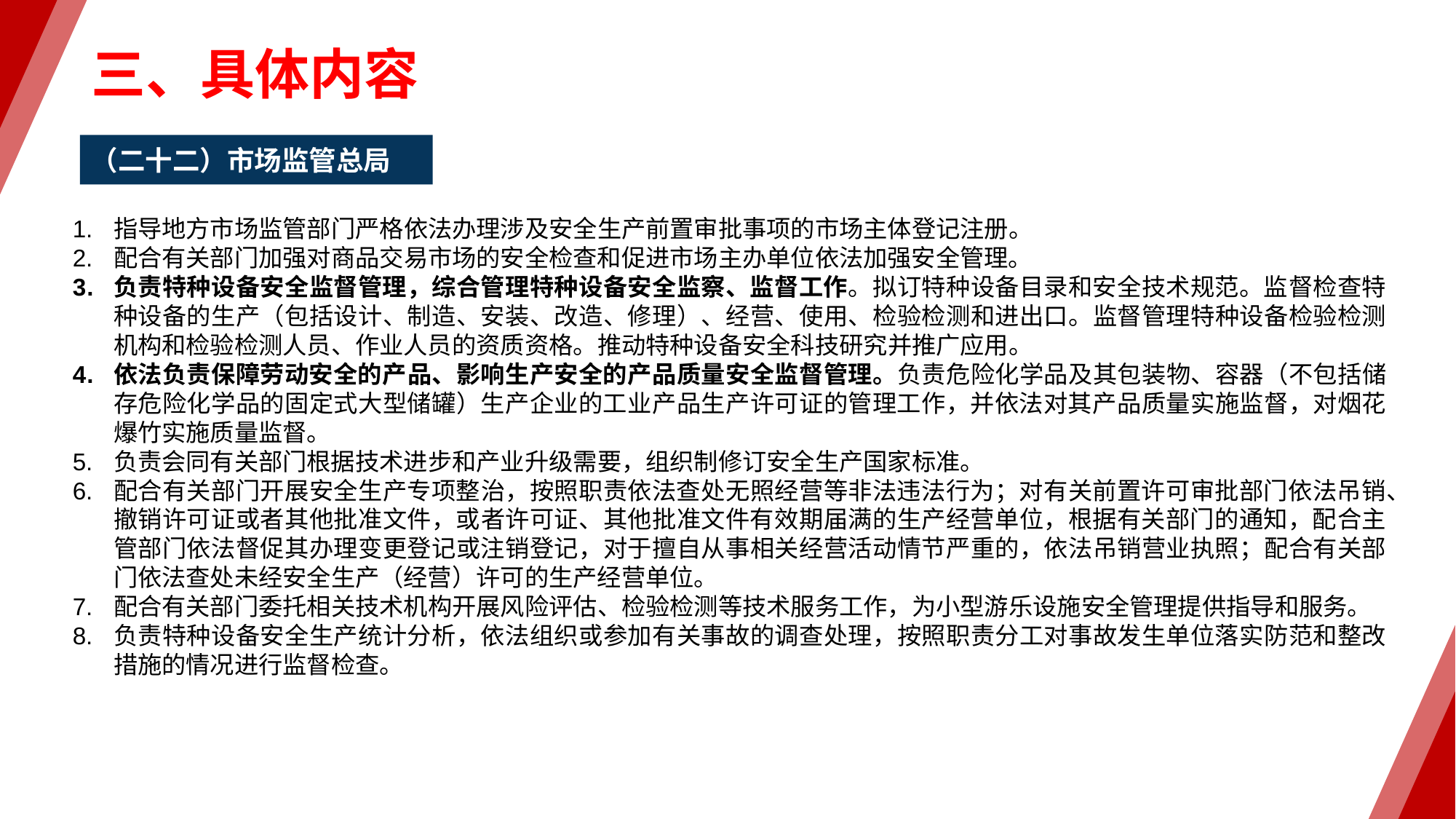

三、具体内容
（二十二）市场监管总局
指导地方市场监管部门严格依法办理涉及安全生产前置审批事项的市场主体登记注册。
配合有关部门加强对商品交易市场的安全检查和促进市场主办单位依法加强安全管理。
负责特种设备安全监督管理，综合管理特种设备安全监察、监督工作。拟订特种设备目录和安全技术规范。监督检查特种设备的生产（包括设计、制造、安装、改造、修理）、经营、使用、检验检测和进出口。监督管理特种设备检验检测机构和检验检测人员、作业人员的资质资格。推动特种设备安全科技研究并推广应用。
依法负责保障劳动安全的产品、影响生产安全的产品质量安全监督管理。负责危险化学品及其包装物、容器（不包括储存危险化学品的固定式大型储罐）生产企业的工业产品生产许可证的管理工作，并依法对其产品质量实施监督，对烟花爆竹实施质量监督。
负责会同有关部门根据技术进步和产业升级需要，组织制修订安全生产国家标准。
配合有关部门开展安全生产专项整治，按照职责依法查处无照经营等非法违法行为；对有关前置许可审批部门依法吊销、撤销许可证或者其他批准文件，或者许可证、其他批准文件有效期届满的生产经营单位，根据有关部门的通知，配合主管部门依法督促其办理变更登记或注销登记，对于擅自从事相关经营活动情节严重的，依法吊销营业执照；配合有关部门依法查处未经安全生产（经营）许可的生产经营单位。
配合有关部门委托相关技术机构开展风险评估、检验检测等技术服务工作，为小型游乐设施安全管理提供指导和服务。
负责特种设备安全生产统计分析，依法组织或参加有关事故的调查处理，按照职责分工对事故发生单位落实防范和整改措施的情况进行监督检查。